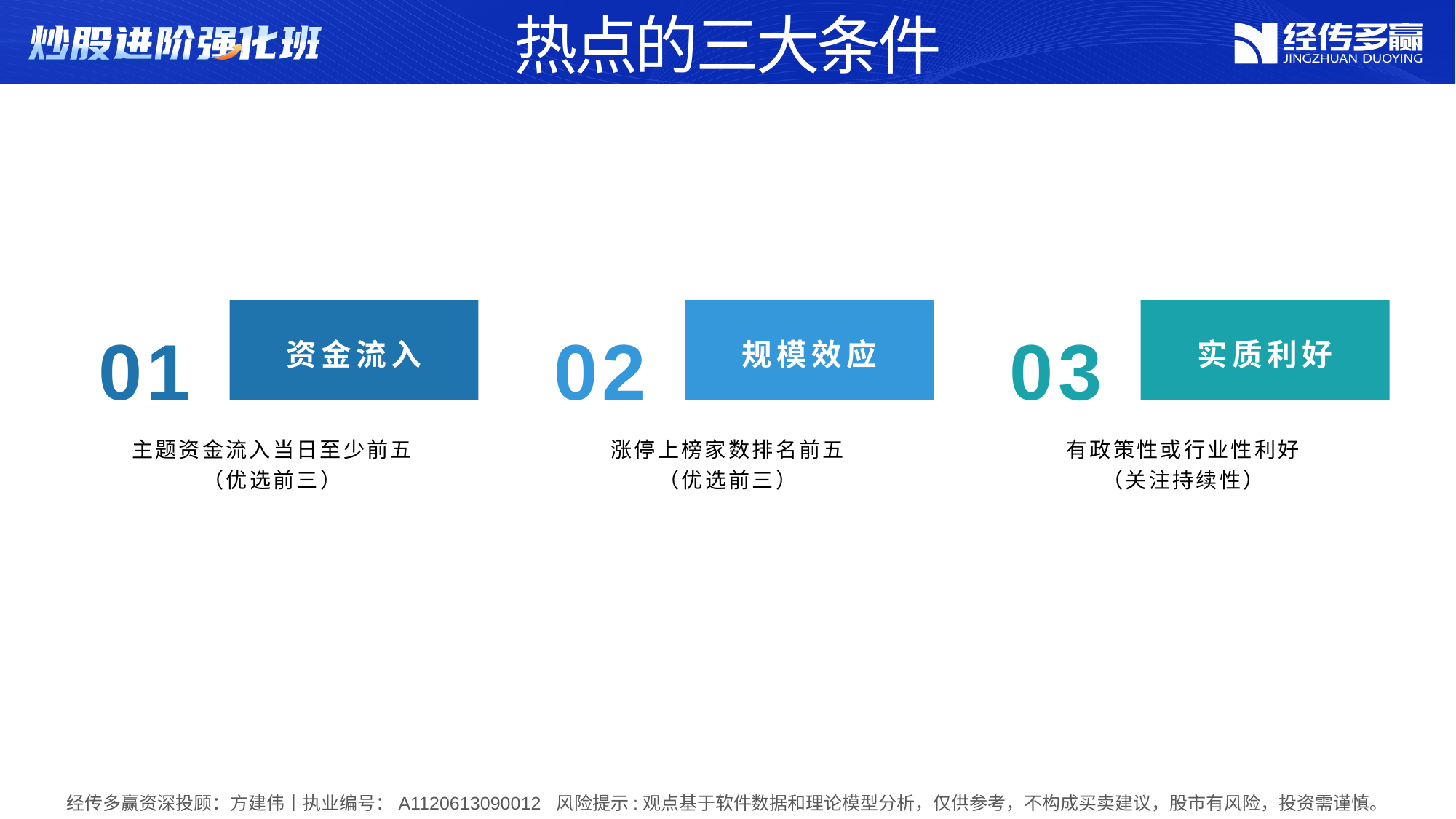

热点的三大条件
01
02
03
资金流入
规模效应
实质利好
主题资金流入当日至少前五
（优选前三）
涨停上榜家数排名前五
（优选前三）
有政策性或行业性利好
（关注持续性）